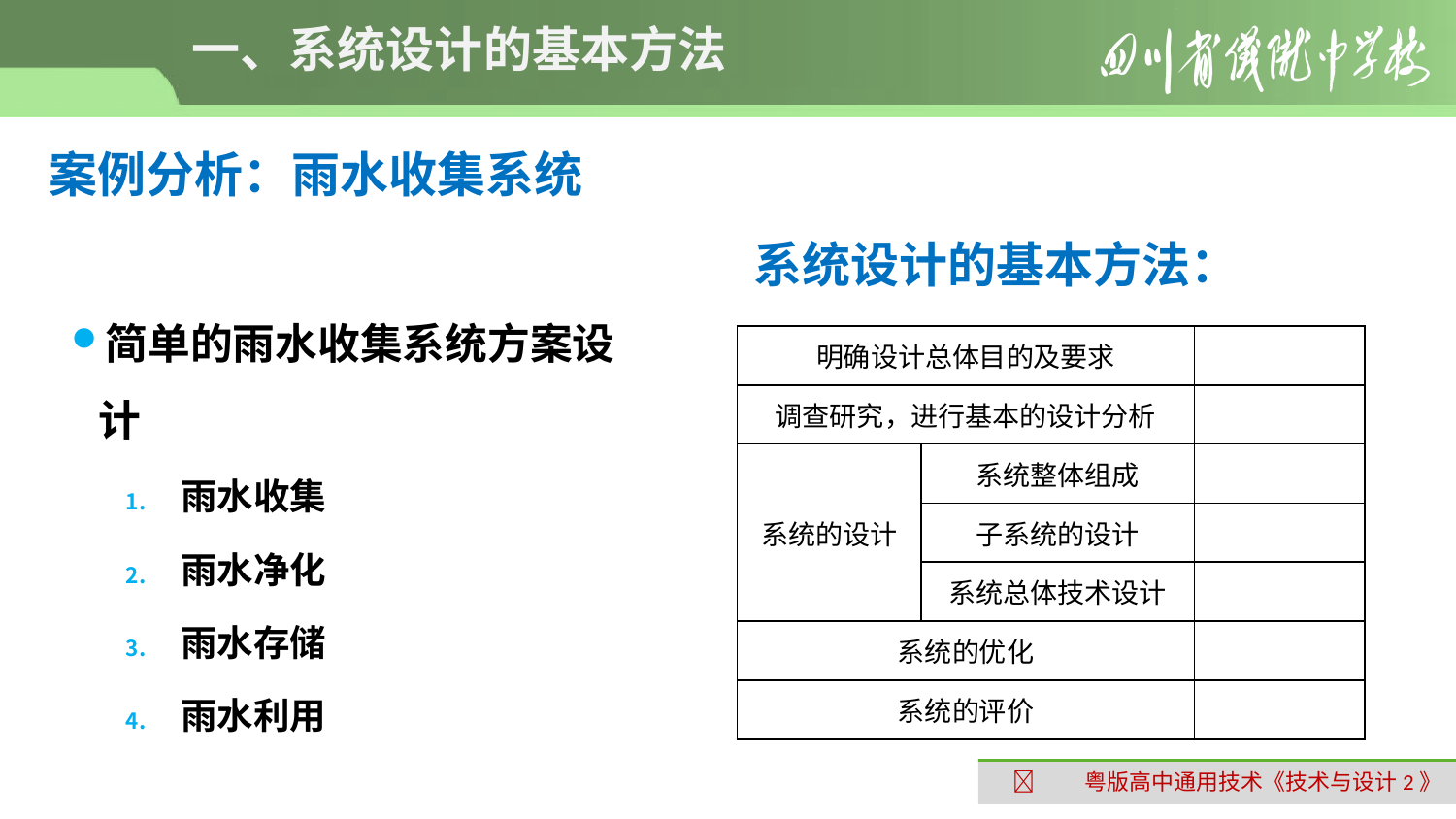

# 一、系统设计的基本方法
案例分析：雨水收集系统
系统设计的基本方法：
简单的雨水收集系统方案设计
雨水收集
雨水净化
雨水存储
雨水利用
| 明确设计总体目的及要求 |  |  |
| --- | --- | --- |
| 调查研究，进行基本的设计分析 |  |  |
| 系统的设计 | 系统整体组成 |  |
|  | 子系统的设计 |  |
|  | 系统总体技术设计 |  |
| 系统的优化 |  |  |
| 系统的评价 |  |  |